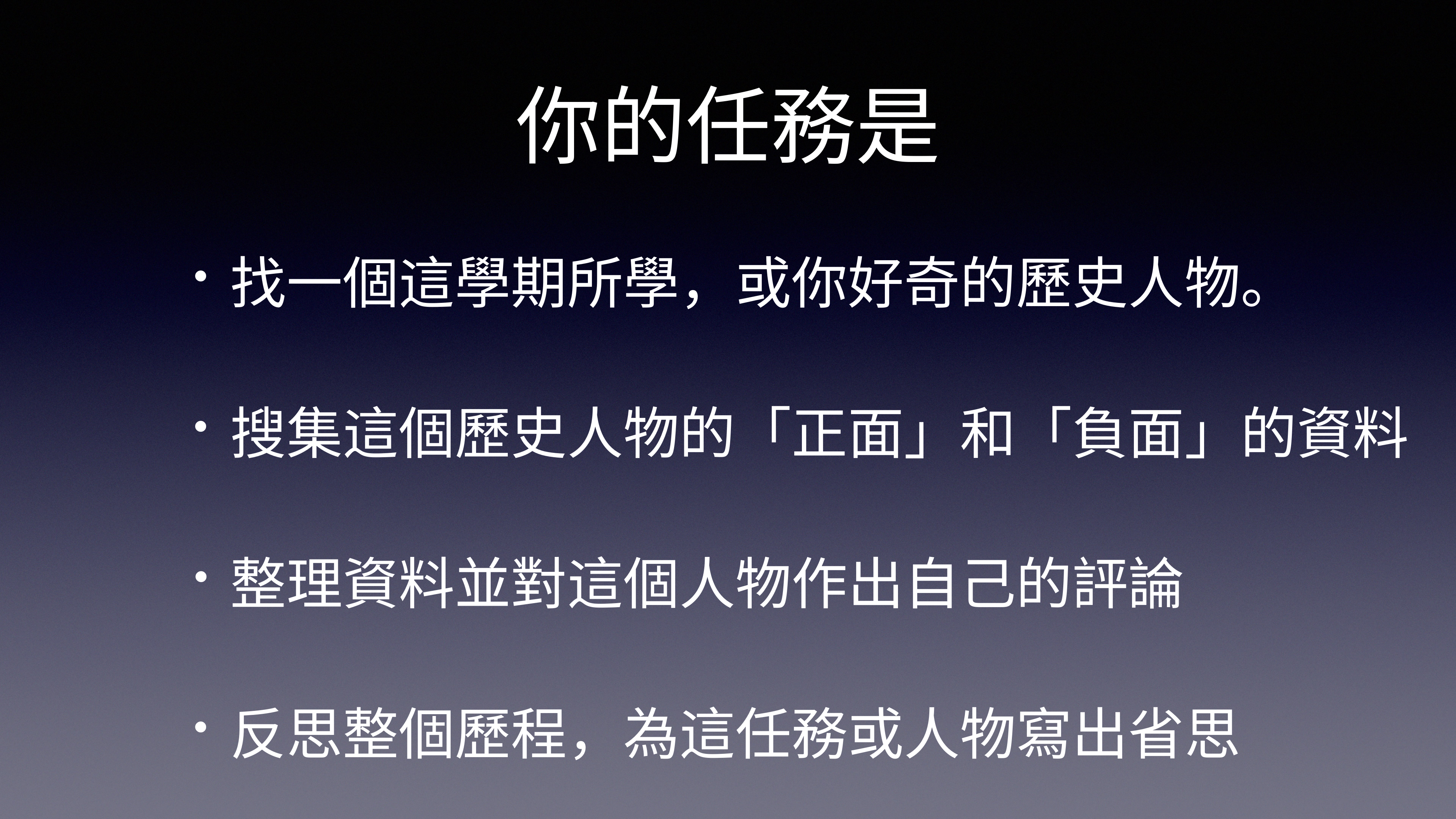

# 你的任務是
找一個這學期所學，或你好奇的歷史人物。
搜集這個歷史人物的「正面」和「負面」的資料
整理資料並對這個人物作出自己的評論
反思整個歷程，為這任務或人物寫出省思